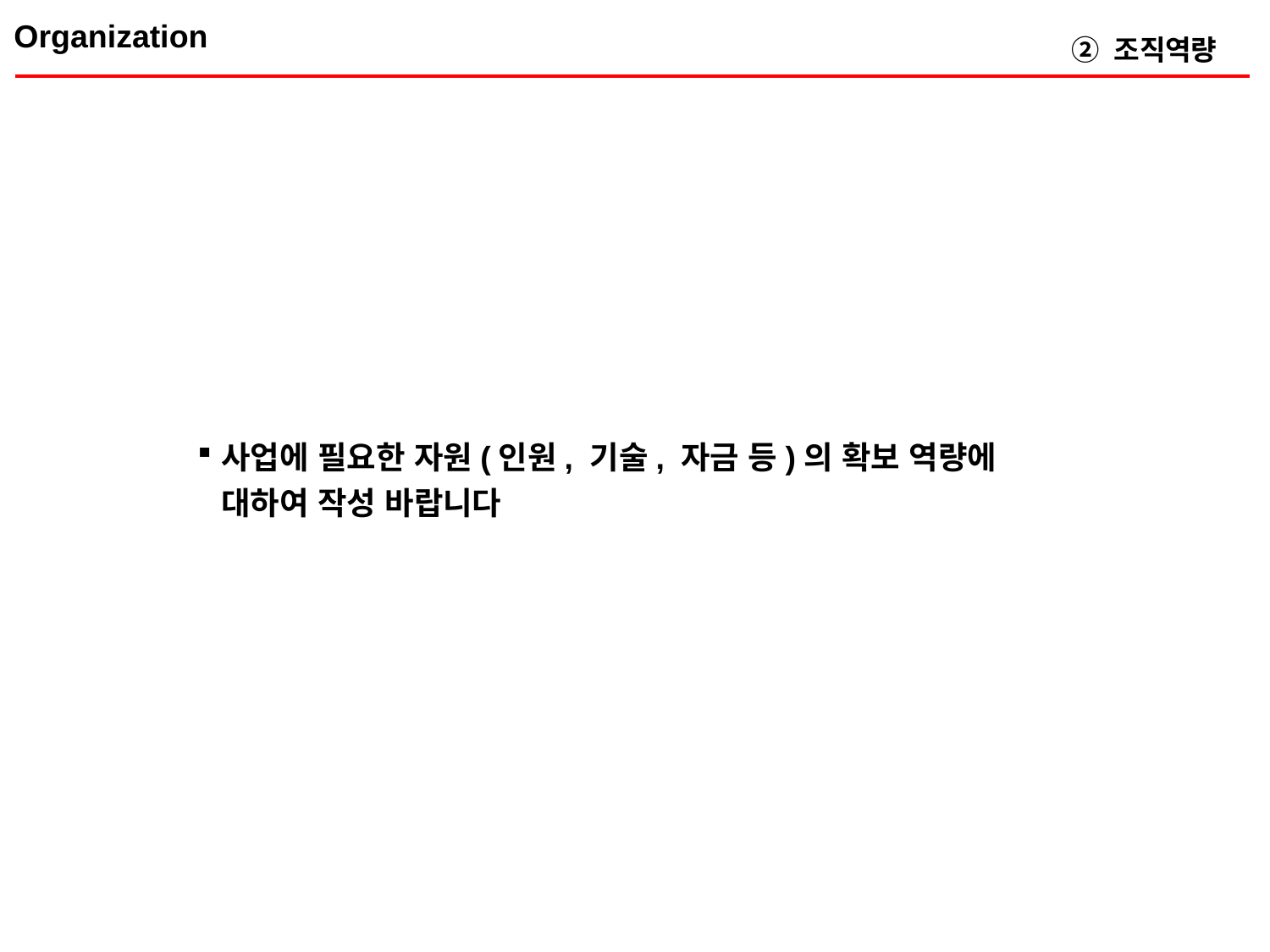

Organization
② 조직역량
사업에 필요한 자원(인원, 기술, 자금 등)의 확보 역량에 대하여 작성 바랍니다